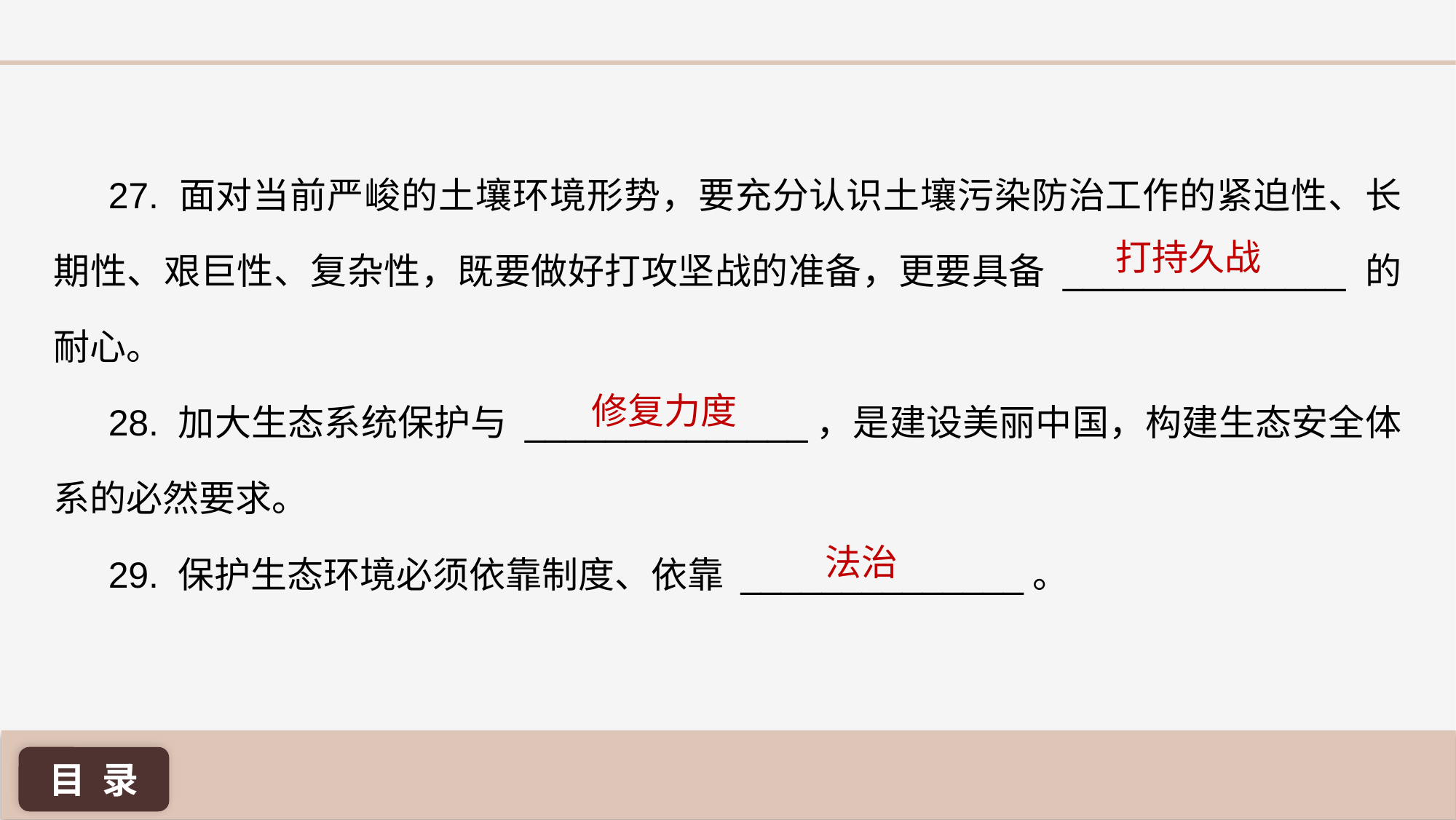

27. 面对当前严峻的土壤环境形势，要充分认识土壤污染防治工作的紧迫性、长期性、艰巨性、复杂性，既要做好打攻坚战的准备，更要具备 ______________ 的耐心。
28. 加大生态系统保护与 ______________，是建设美丽中国，构建生态安全体系的必然要求。
29. 保护生态环境必须依靠制度、依靠 ______________。
打持久战
修复力度
法治